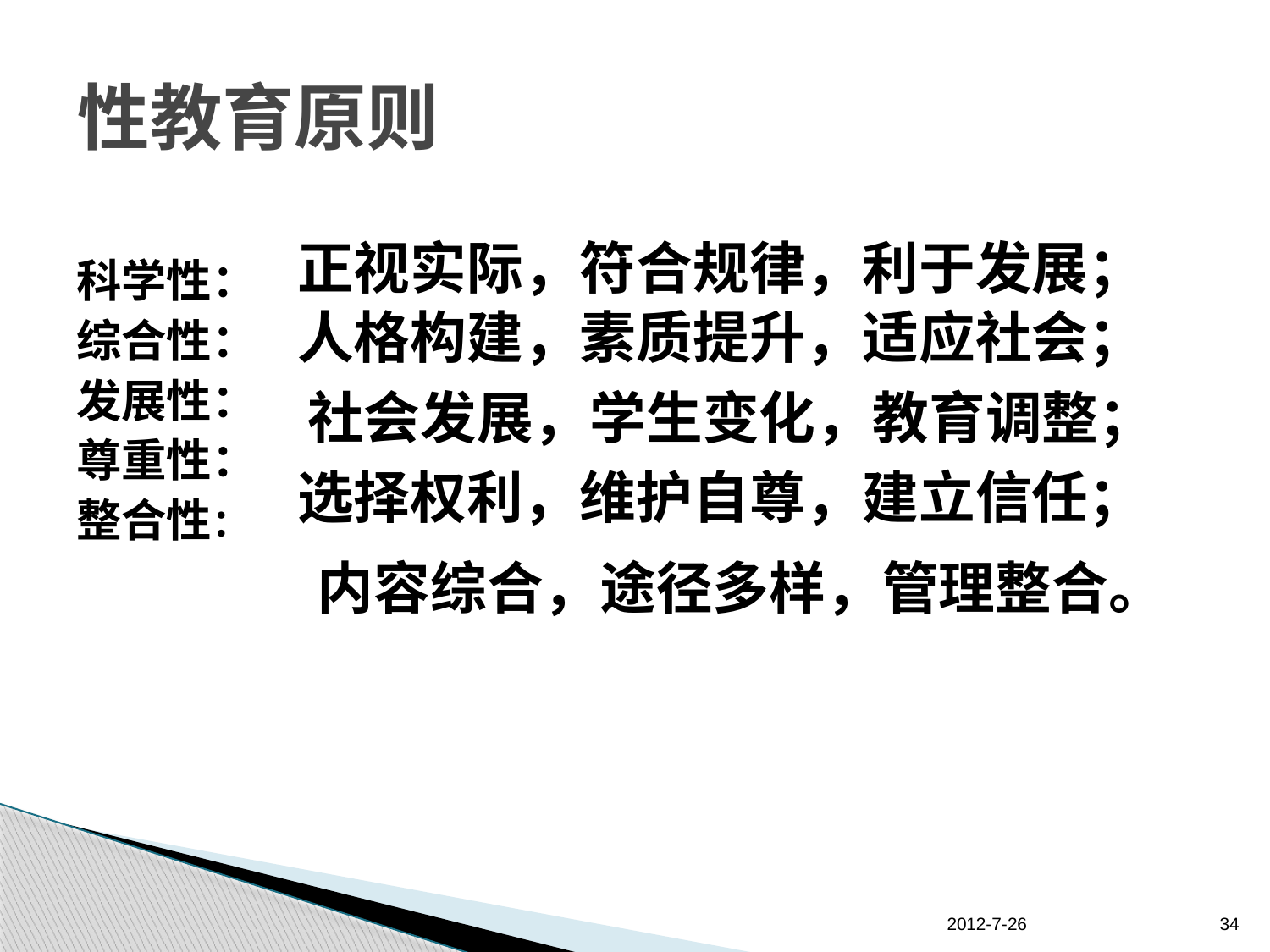

# 性教育原则
正视实际，符合规律，利于发展；
科学性：
综合性：
发展性：
尊重性：
整合性：
人格构建，素质提升，适应社会；
社会发展，学生变化，教育调整；
选择权利，维护自尊，建立信任；
内容综合，途径多样，管理整合。

2012-7-26
34